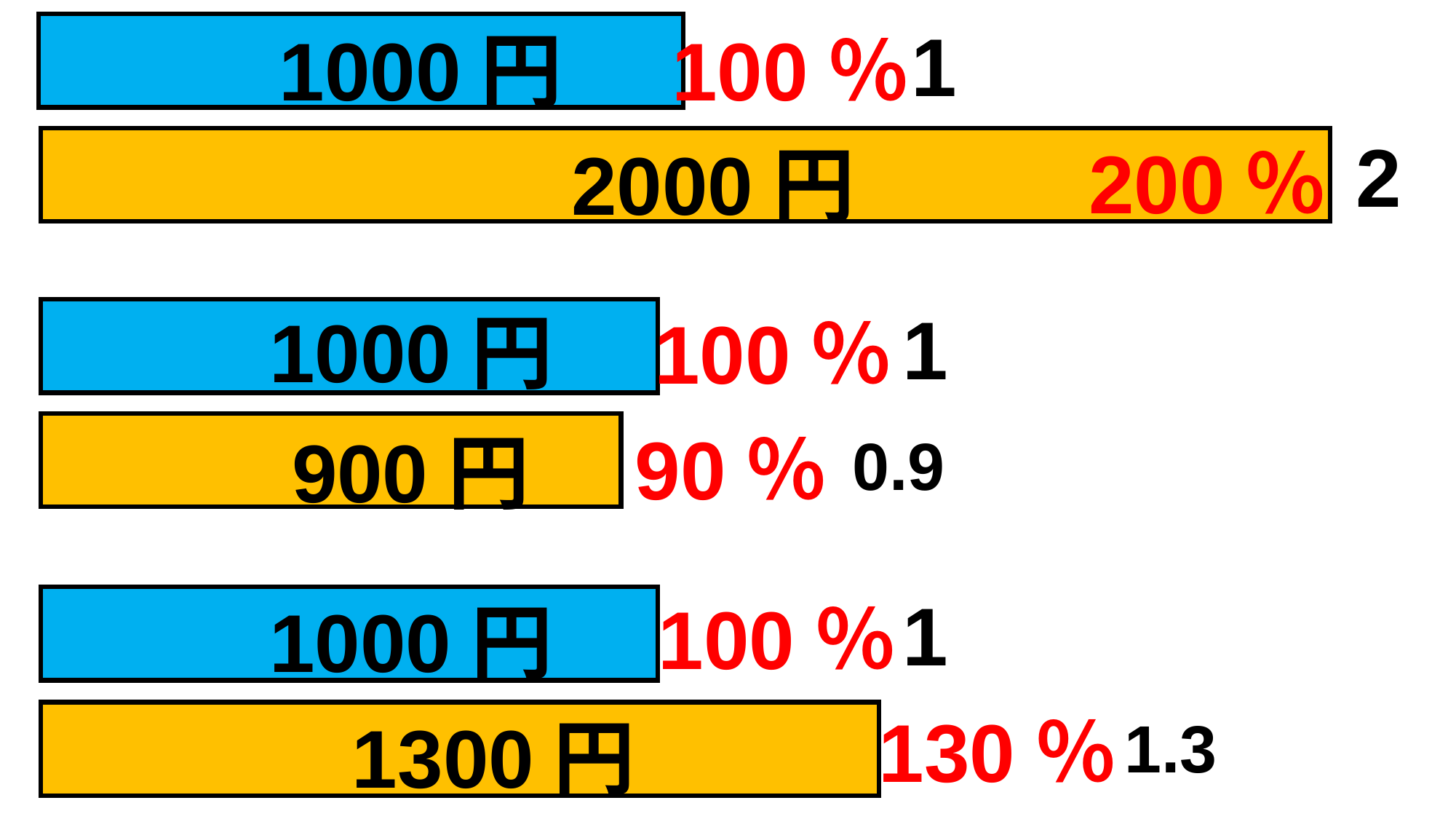

1
1000円
100％

2
200％
2000円

1
1000円
100％

90％

900円
0.9
1
100％
1000円

130％
1300円
1.3